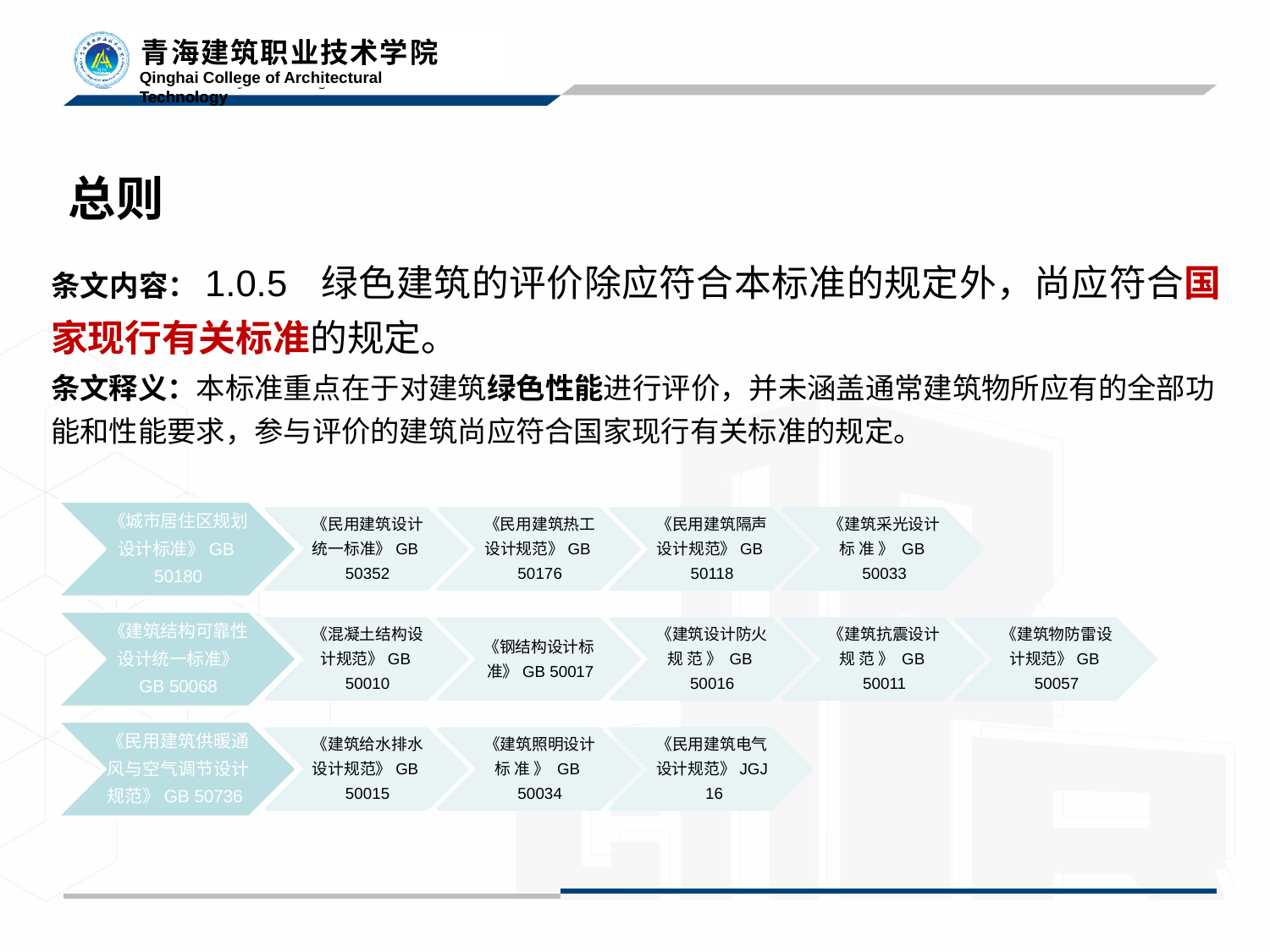

总则
条文内容：1.0.5	绿色建筑的评价除应符合本标准的规定外，尚应符合国
家现行有关标准的规定。
条文释义：本标准重点在于对建筑绿色性能进行评价，并未涵盖通常建筑物所应有的全部功 能和性能要求，参与评价的建筑尚应符合国家现行有关标准的规定。

《城市居住区规划 设计标准》GB  50180
《民用建筑设计 统一标准》GB  50352
《民用建筑热工 设计规范》GB  50176
《民用建筑隔声 设计规范》GB  50118
《建筑采光设计 标 准 》 GB  50033

《建筑结构可靠性 设计统一标准》 GB 50068
《混凝土结构设 计规范》GB  50010
《建筑设计防火 规 范 》 GB  50016
《建筑抗震设计 规 范 》 GB  50011
《建筑物防雷设 计规范》GB  50057

《钢结构设计标
准》GB 50017

《民用建筑供暖通 风与空气调节设计 规范》GB 50736
《建筑给水排水 设计规范》GB  50015
《建筑照明设计 标 准 》 GB  50034
《民用建筑电气 设计规范》JGJ  16